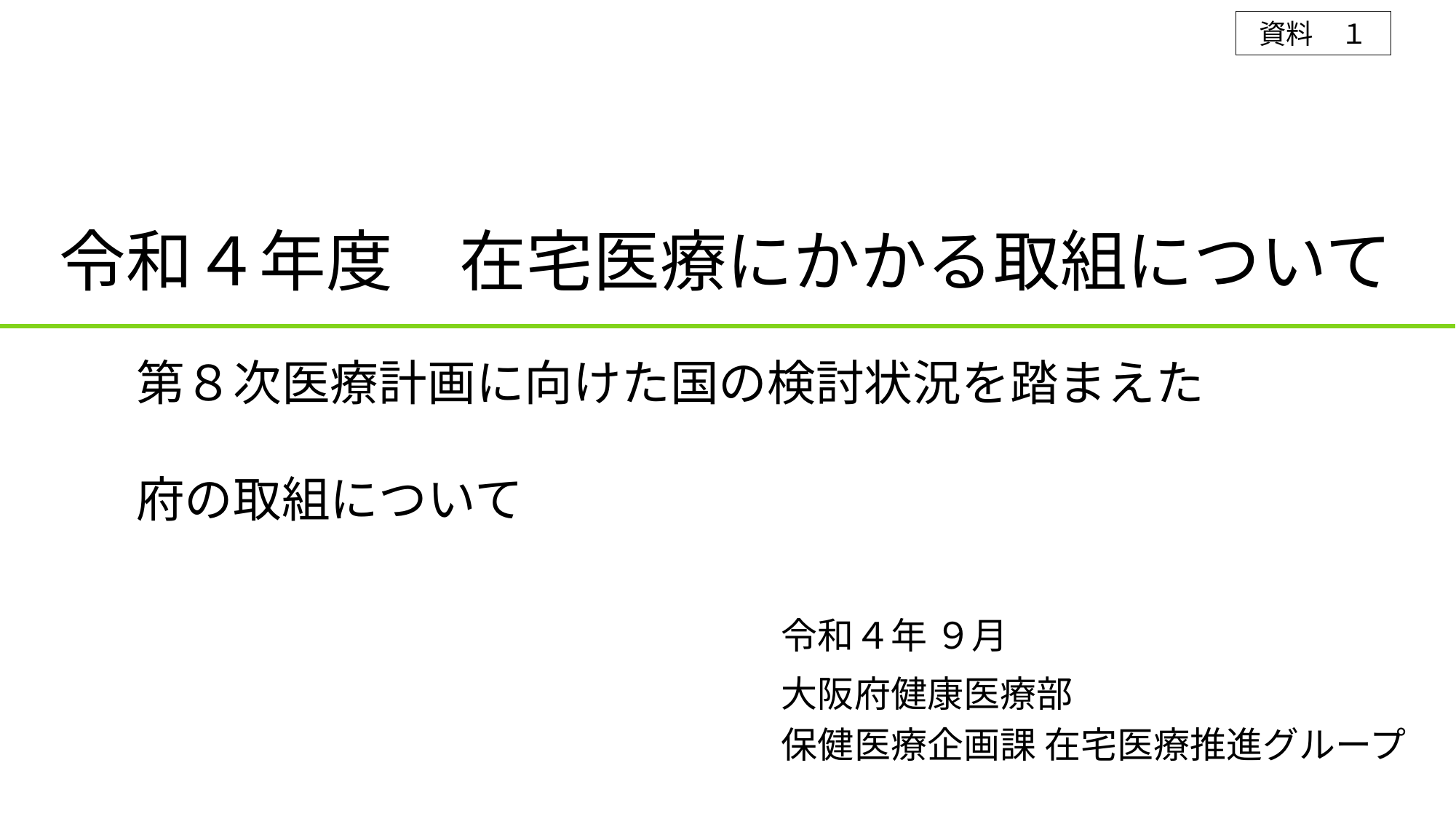

資料　１
令和４年度　在宅医療にかかる取組について
第８次医療計画に向けた国の検討状況を踏まえた
　　　　　　　　　　　　　　　　　　　　　　　　　府の取組について
令和４年 ９月
大阪府健康医療部
保健医療企画課 在宅医療推進グループ